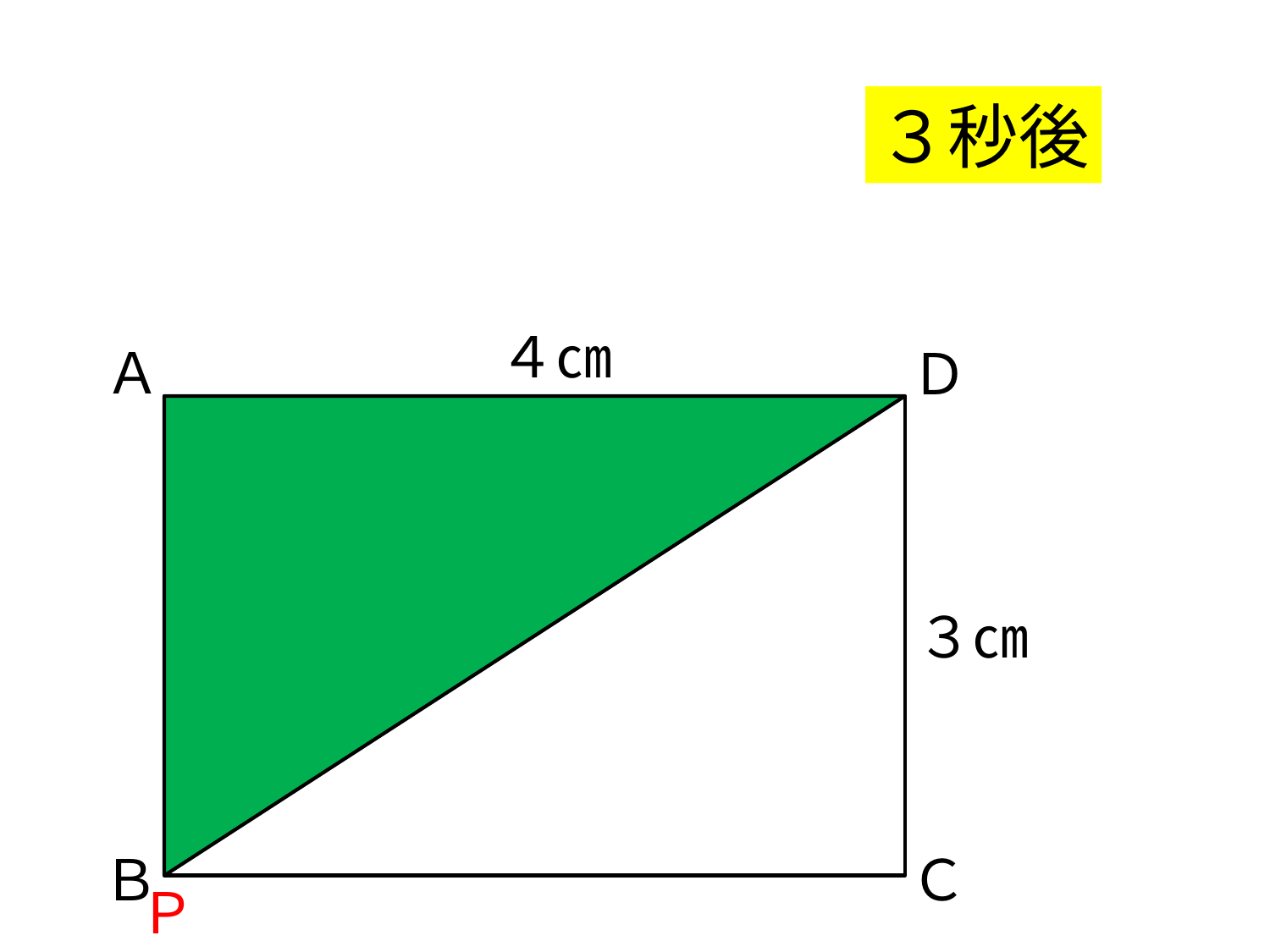

# 問　題
３秒後

４㎝
Ａ
Ｄ

３㎝
Ｂ
Ｃ
Ｐ